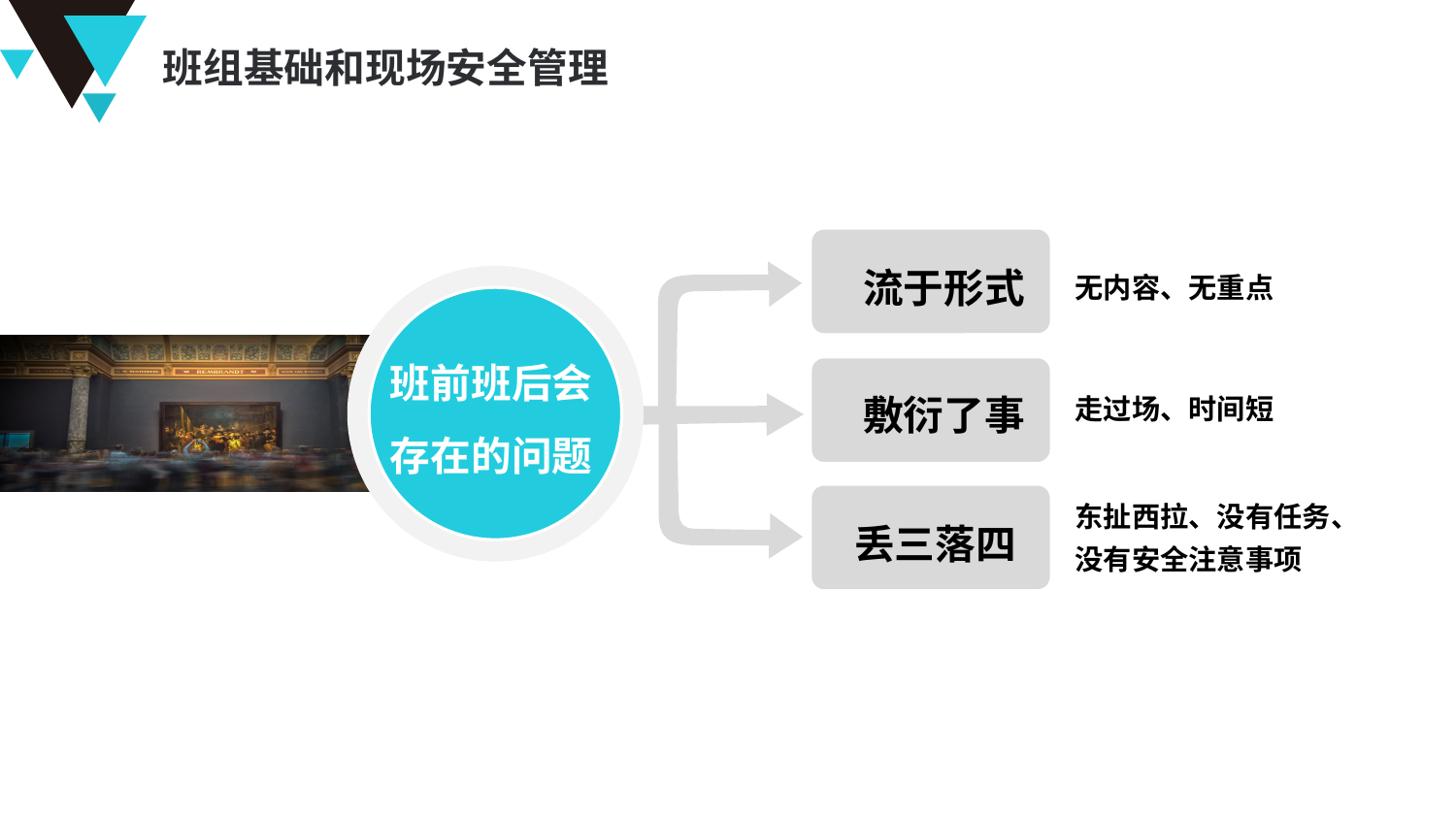

班组基础和现场安全管理

流于形式
无内容、无重点

班前班后会存在的问题

敷衍了事
走过场、时间短
东扯西拉、没有任务、
没有安全注意事项
丢三落四